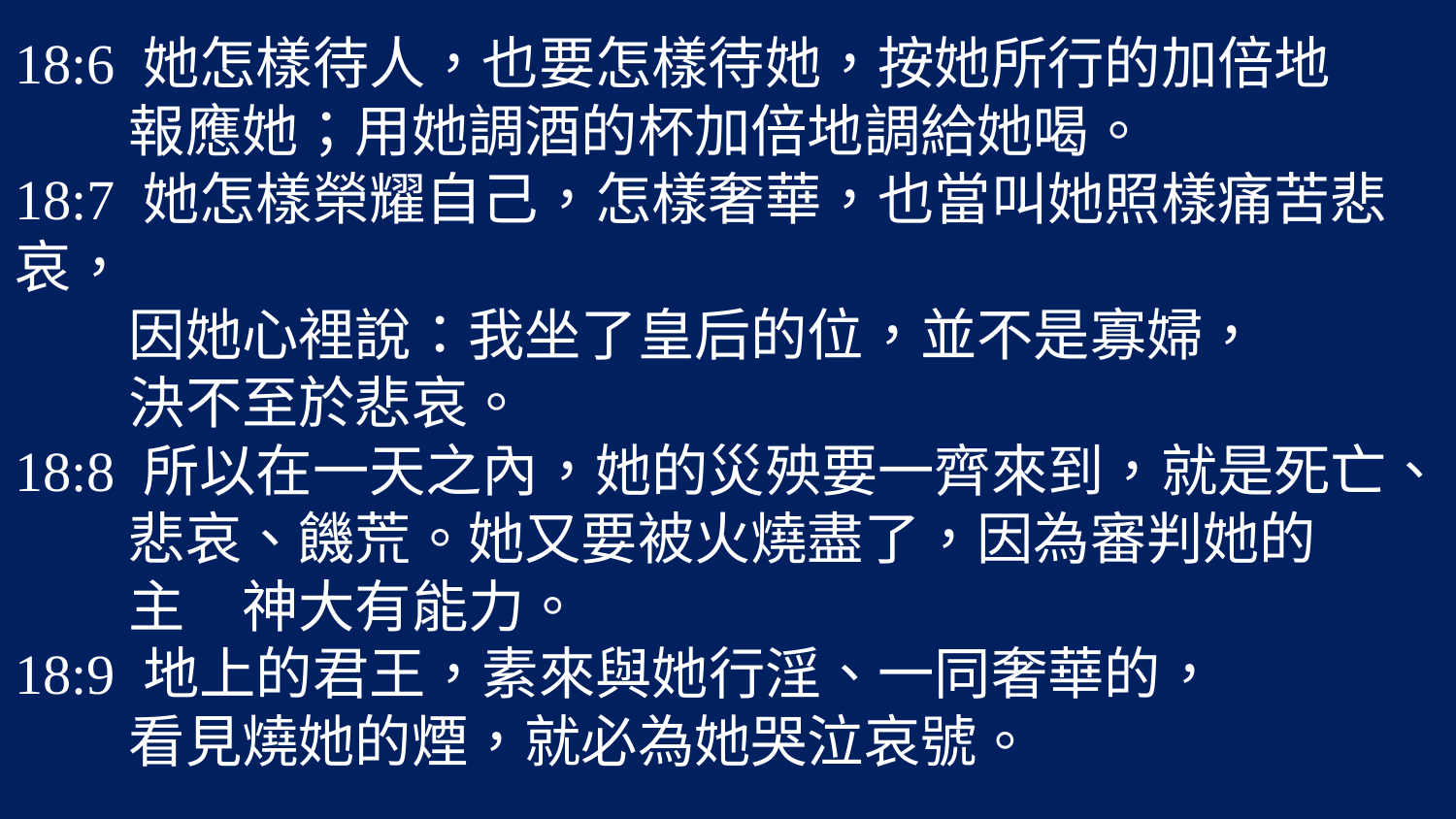

18:6 她怎樣待人，也要怎樣待她，按她所行的加倍地
        報應她；用她調酒的杯加倍地調給她喝。
18:7 她怎樣榮耀自己，怎樣奢華，也當叫她照樣痛苦悲哀，
        因她心裡說：我坐了皇后的位，並不是寡婦，
        決不至於悲哀。
18:8 所以在一天之內，她的災殃要一齊來到，就是死亡、
        悲哀、饑荒。她又要被火燒盡了，因為審判她的
        主　神大有能力。
18:9 地上的君王，素來與她行淫、一同奢華的，
        看見燒她的煙，就必為她哭泣哀號。